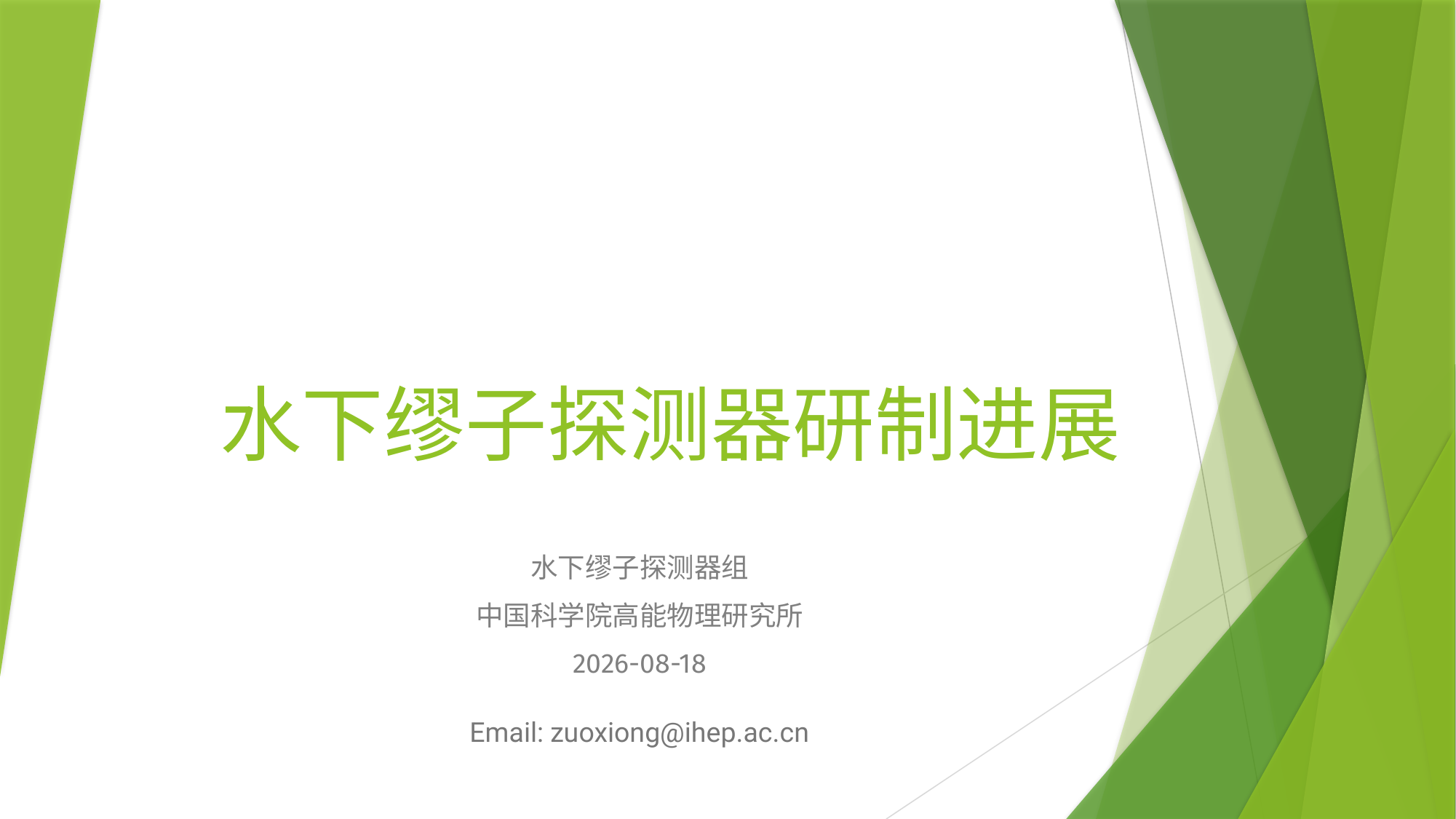

# 水下缪子探测器研制进展
水下缪子探测器组
中国科学院高能物理研究所
2026-08-18
Email: zuoxiong@ihep.ac.cn